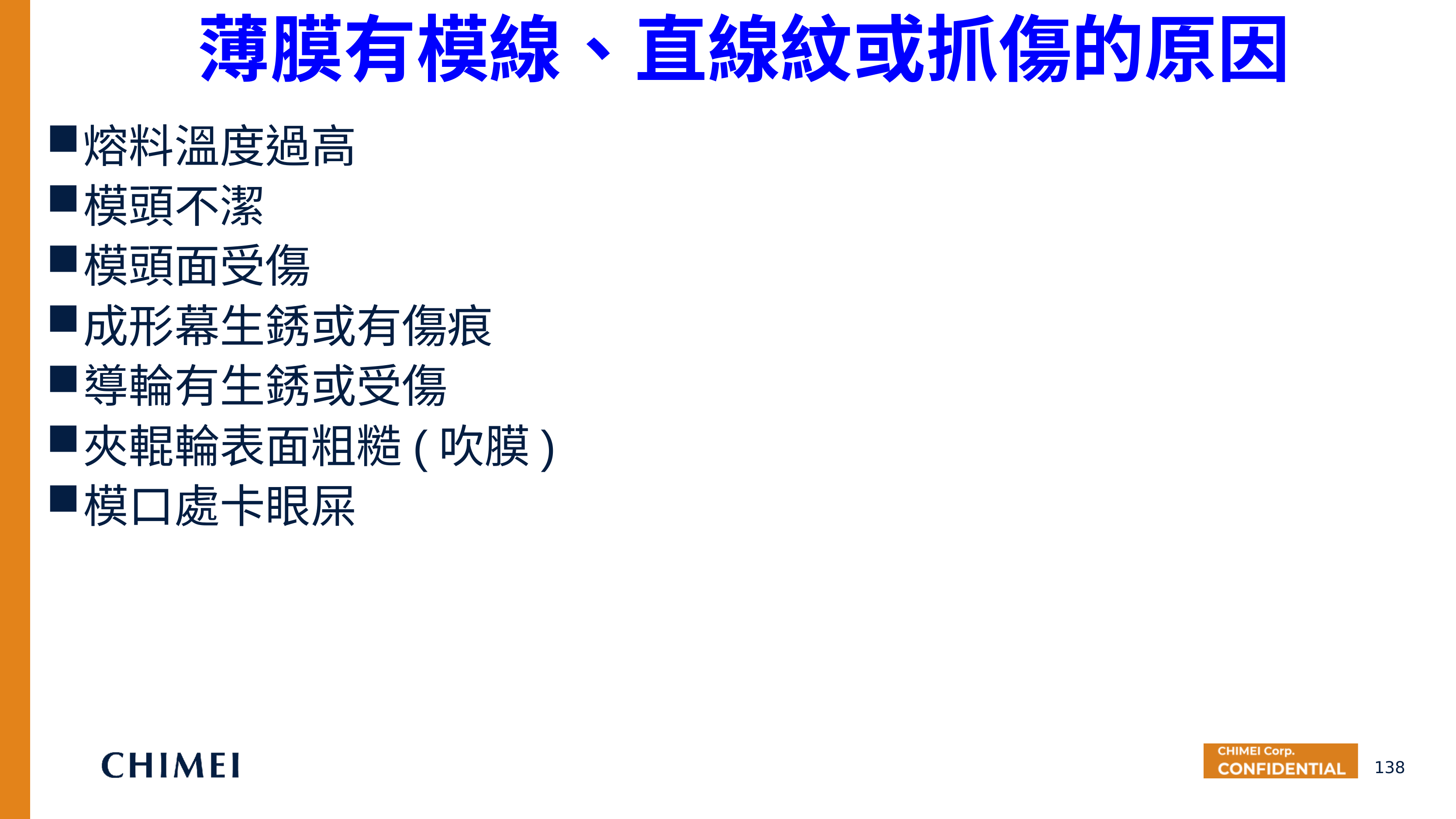

薄膜有模線、直線紋或抓傷的原因
熔料溫度過高
模頭不潔
模頭面受傷
成形幕生銹或有傷痕
導輪有生銹或受傷
夾輥輪表面粗糙(吹膜)
模口處卡眼屎
138